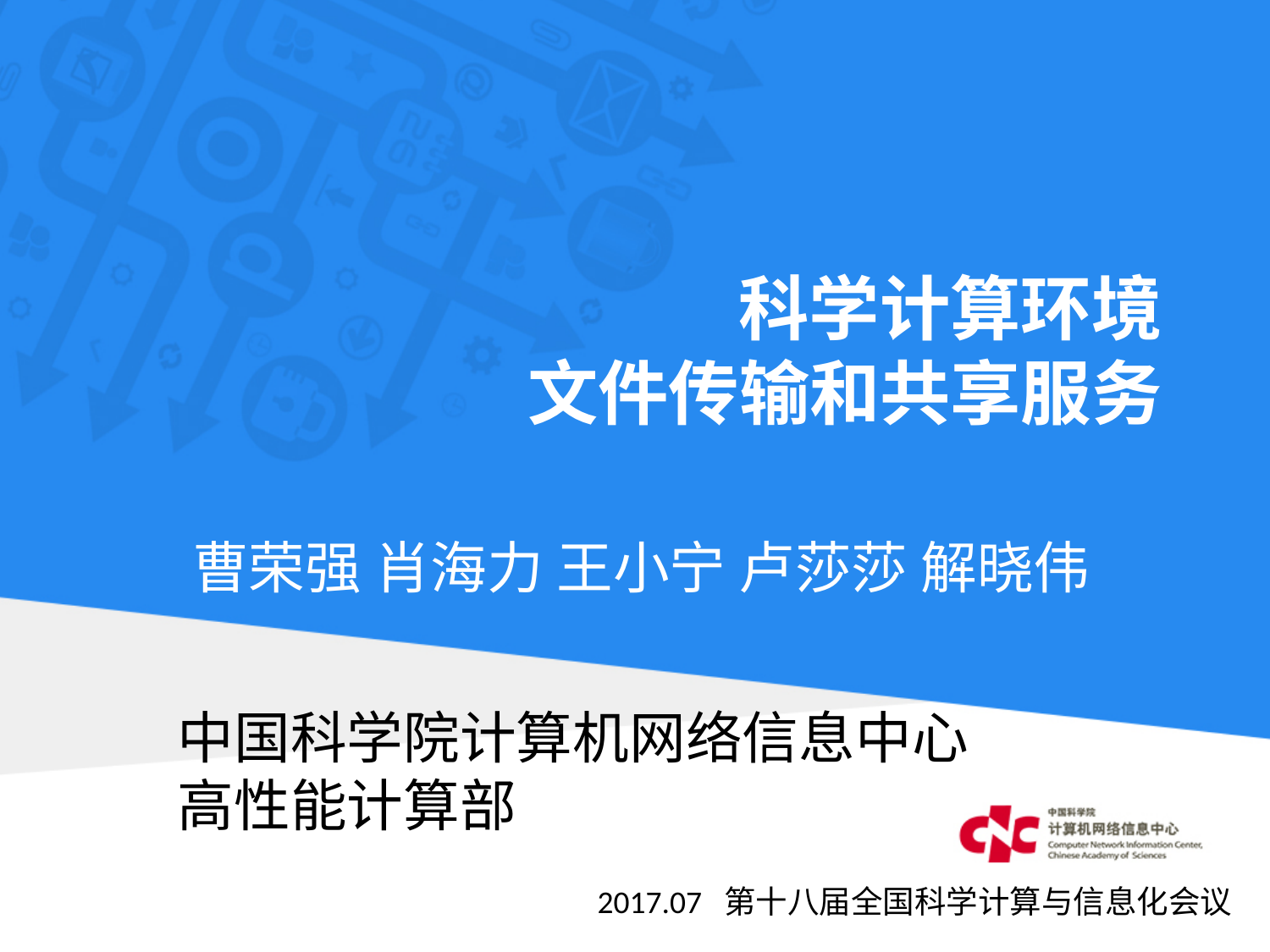

# 科学计算环境 文件传输和共享服务
 曹荣强 肖海力 王小宁 卢莎莎 解晓伟

中国科学院计算机网络信息中心
高性能计算部
2017.07  第十八届全国科学计算与信息化会议